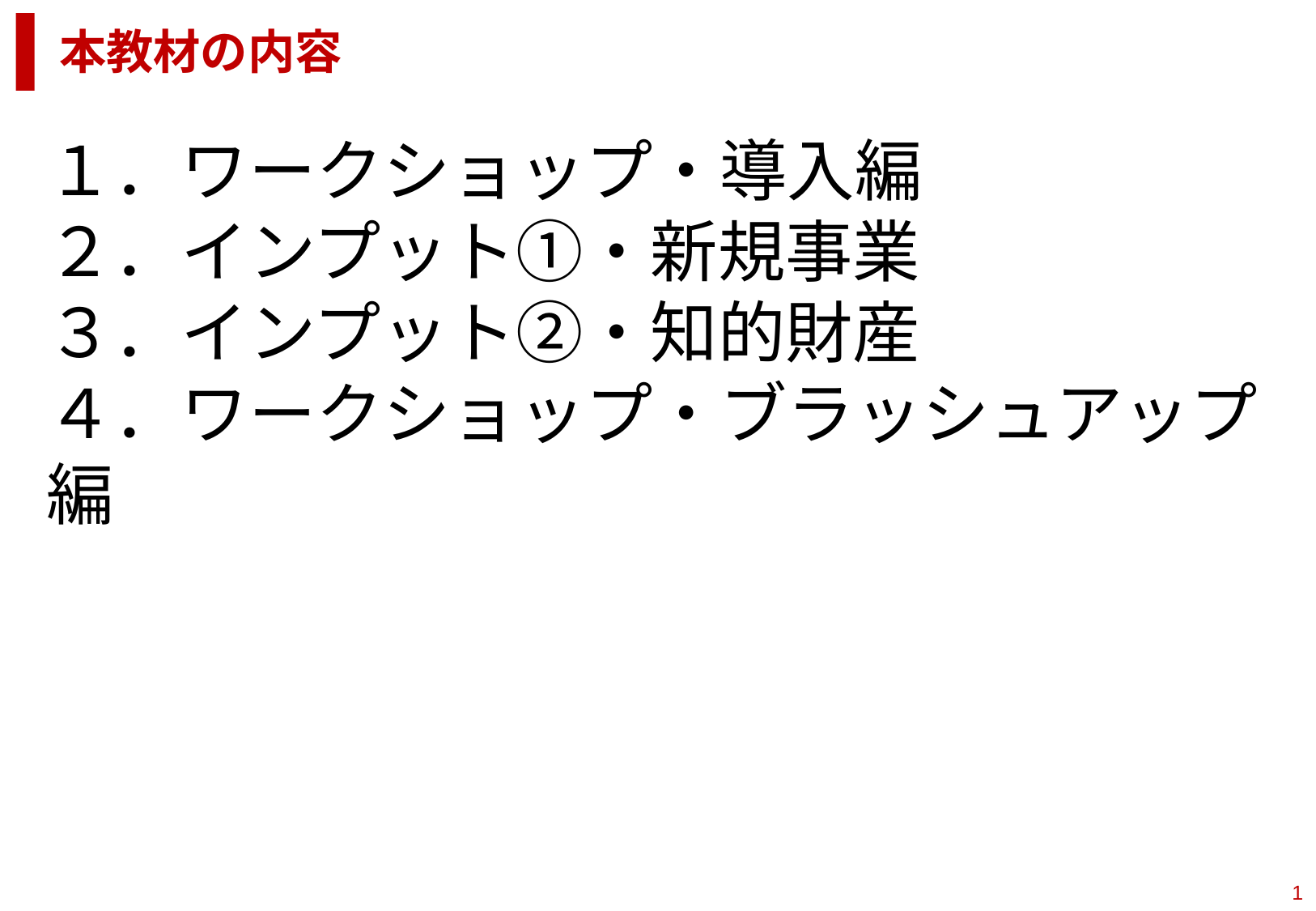

本教材の内容
１．ワークショップ・導入編
２．インプット①・新規事業
３．インプット②・知的財産
４．ワークショップ・ブラッシュアップ編
1